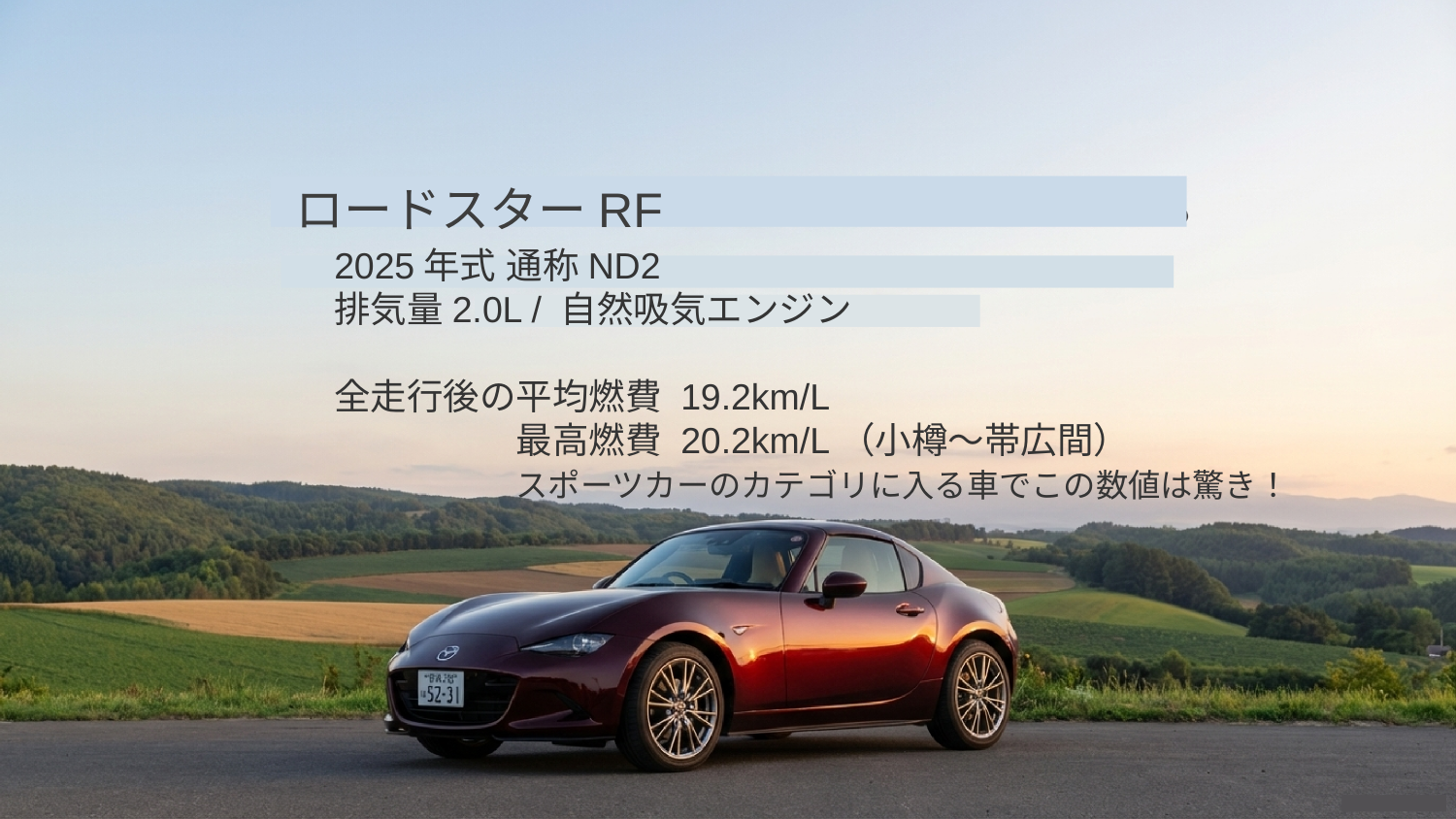

ロードスターRF
2025年式 通称ND2
排気量2.0L / 自然吸気エンジン

全走行後の平均燃費 19.2km/L
　　　　　最高燃費 20.2km/L（小樽～帯広間）
　　　　　スポーツカーのカテゴリに入る車でこの数値は驚き！